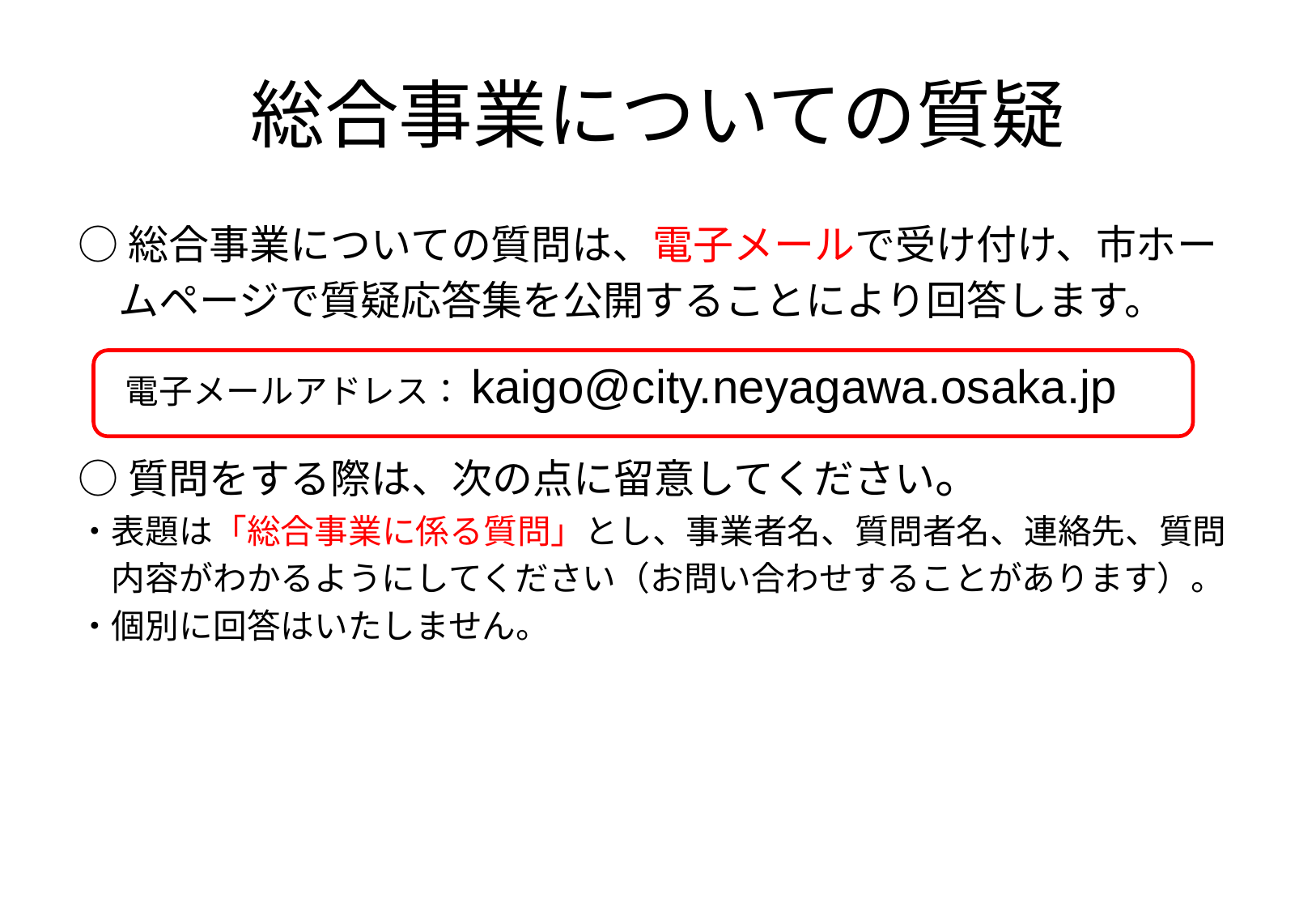

# 総合事業についての質疑
○総合事業についての質問は、電子メールで受け付け、市ホー
　ムページで質疑応答集を公開することにより回答します。

　電子メールアドレス：kaigo@city.neyagawa.osaka.jp

○質問をする際は、次の点に留意してください。
・表題は「総合事業に係る質問」とし、事業者名、質問者名、連絡先、質問
　内容がわかるようにしてください（お問い合わせすることがあります）。
・個別に回答はいたしません。